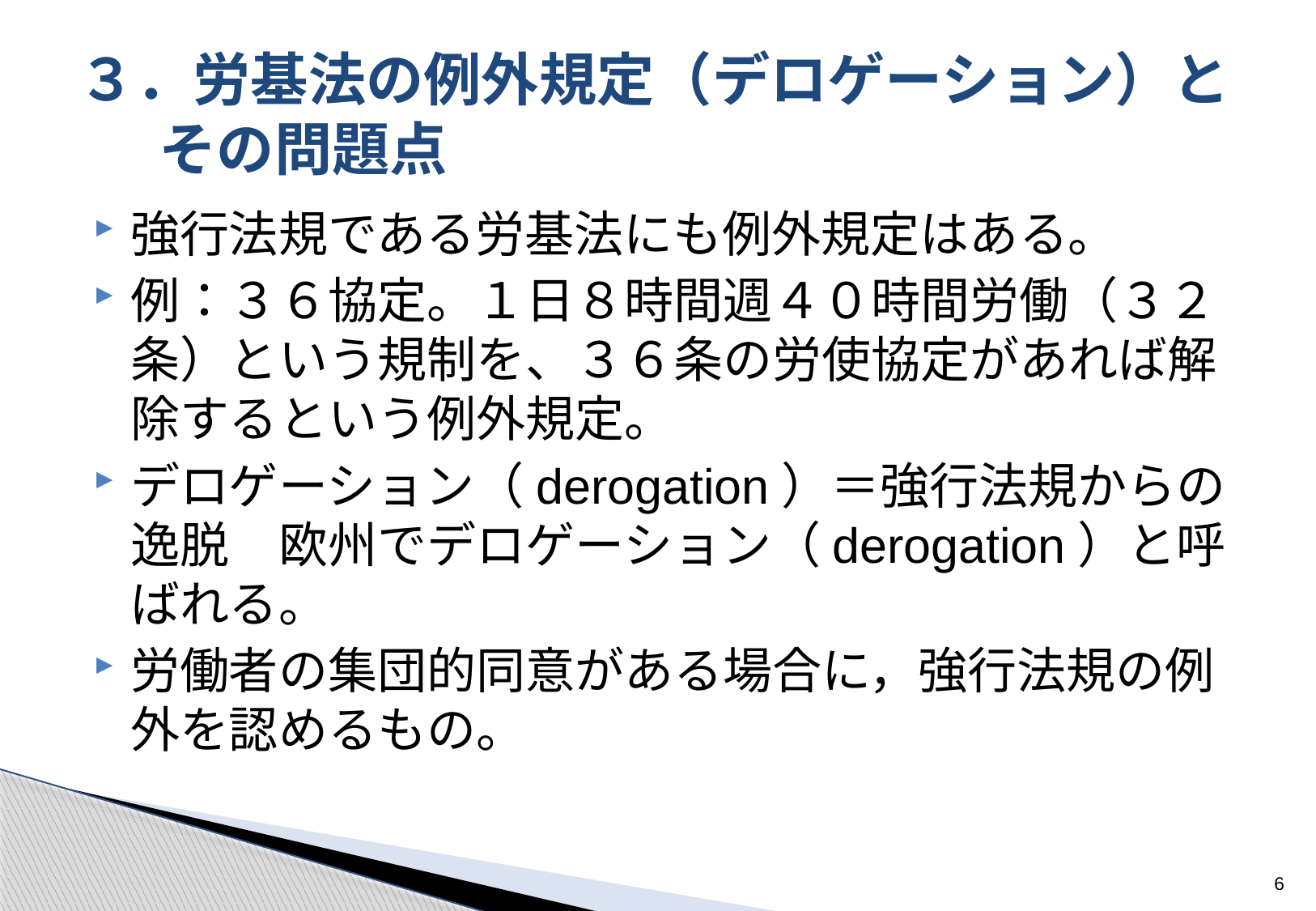

# ３．労基法の例外規定（デロゲーション）とその問題点
強行法規である労基法にも例外規定はある。
例：３６協定。１日８時間週４０時間労働（３２条）という規制を、３６条の労使協定があれば解除するという例外規定。
デロゲーション（derogation）＝強行法規からの逸脱　欧州でデロゲーション（derogation）と呼ばれる。
労働者の集団的同意がある場合に，強行法規の例外を認めるもの。

6